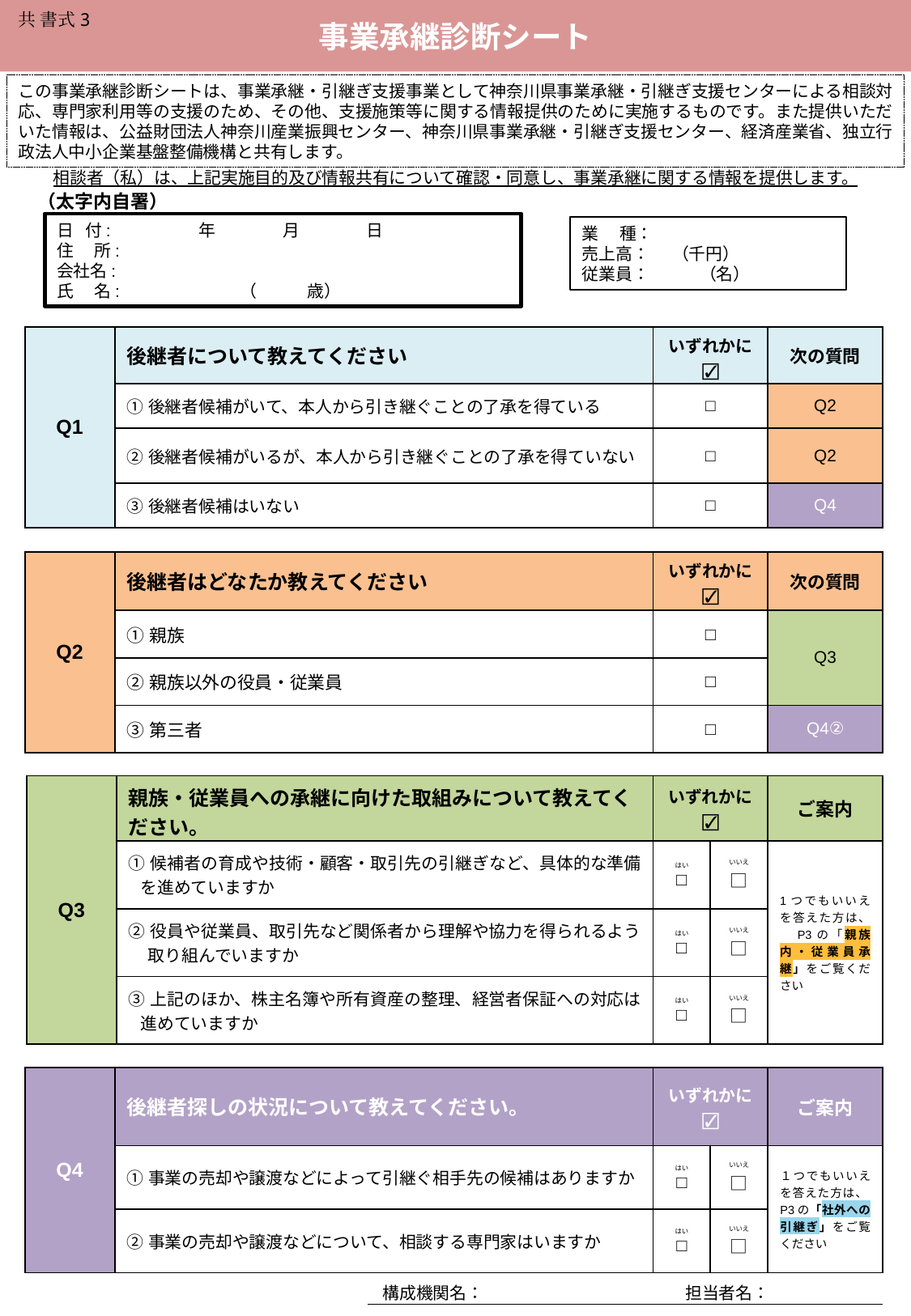

事業承継診断シート
共 書式3
この事業承継診断シートは、事業承継・引継ぎ支援事業として神奈川県事業承継・引継ぎ支援センターによる相談対応、専門家利用等の支援のため、その他、支援施策等に関する情報提供のために実施するものです。また提供いただいた情報は、公益財団法人神奈川産業振興センター、神奈川県事業承継・引継ぎ支援センター、経済産業省、独立行政法人中小企業基盤整備機構と共有します。
相談者（私）は、上記実施目的及び情報共有について確認・同意し、事業承継に関する情報を提供します。
（太字内自署）
日   付:　　　　　年　　　　月　　　　日
住　 所:
会社名:
氏　 名:                         （　　　歳）
業　 種：
売上高：      （千円）
従業員：　　　（名）
| Q1 | 後継者について教えてください | いずれかに☑ | 次の質問 |
| --- | --- | --- | --- |
|  | ①後継者候補がいて、本人から引き継ぐことの了承を得ている | □ | Q2 |
|  | ②後継者候補がいるが、本人から引き継ぐことの了承を得ていない | □ | Q2 |
|  | ③後継者候補はいない | □ | Q4 |
| Q2 | 後継者はどなたか教えてください | いずれかに☑ | 次の質問 |
| --- | --- | --- | --- |
|  | ①親族 | □ | Q3 |
|  | ②親族以外の役員・従業員 | □ |  |
|  | ③第三者 | □ | Q4② |
| Q3 | 親族・従業員への承継に向けた取組みについて教えてください。 | いずれかに☑ |  | ご案内 |
| --- | --- | --- | --- | --- |
|  | ①候補者の育成や技術・顧客・取引先の引継ぎなど、具体的な準備を進めていますか | はい □ | いいえ□ | 1つでもいいえを答えた方は、　P3の「親族内・従業員承継」をご覧ください |
|  | ②役員や従業員、取引先など関係者から理解や協力を得られるよう 取り組んでいますか | はい □ | いいえ□ |  |
|  | ③上記のほか、株主名簿や所有資産の整理、経営者保証への対応は進めていますか | はい □ | いいえ□ |  |
| Q4 | 後継者探しの状況について教えてください。 | いずれかに☑ |  | ご案内 |
| --- | --- | --- | --- | --- |
|  | ①事業の売却や譲渡などによって引継ぐ相手先の候補はありますか | はい □ | いいえ□ | １つでもいいえを答えた方は、P3の「社外への引継ぎ」をご覧ください |
|  | ②事業の売却や譲渡などについて、相談する専門家はいますか | はい □ | いいえ□ |  |
　構成機関名：　　　　　　　　　　　　担当者名：